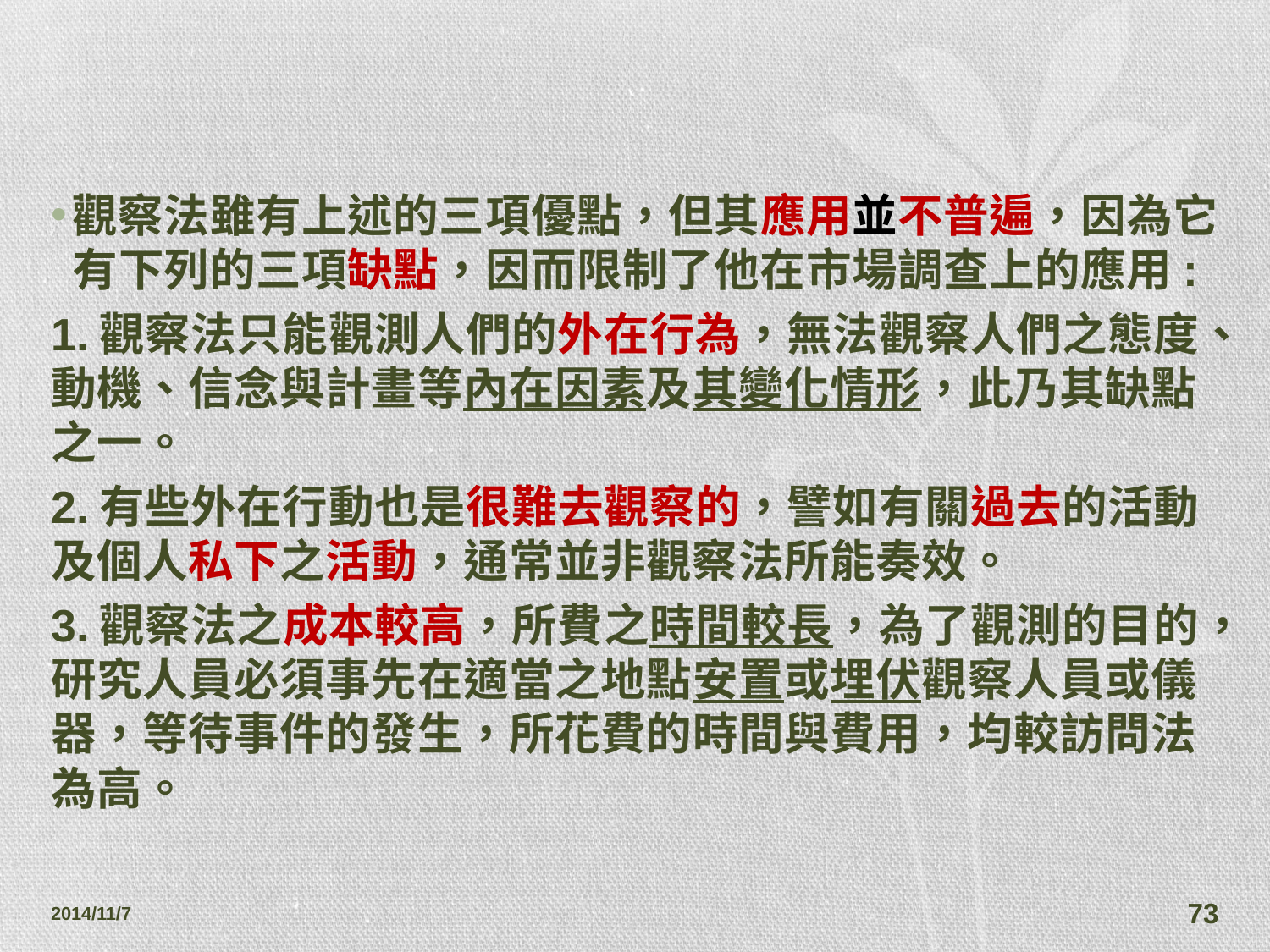

#
觀察法雖有上述的三項優點，但其應用並不普遍，因為它有下列的三項缺點，因而限制了他在市場調查上的應用:
1.觀察法只能觀測人們的外在行為，無法觀察人們之態度、動機、信念與計畫等內在因素及其變化情形，此乃其缺點之一。
2.有些外在行動也是很難去觀察的，譬如有關過去的活動及個人私下之活動，通常並非觀察法所能奏效。
3.觀察法之成本較高，所費之時間較長，為了觀測的目的，研究人員必須事先在適當之地點安置或埋伏觀察人員或儀器，等待事件的發生，所花費的時間與費用，均較訪問法為高。

2014/11/7
73